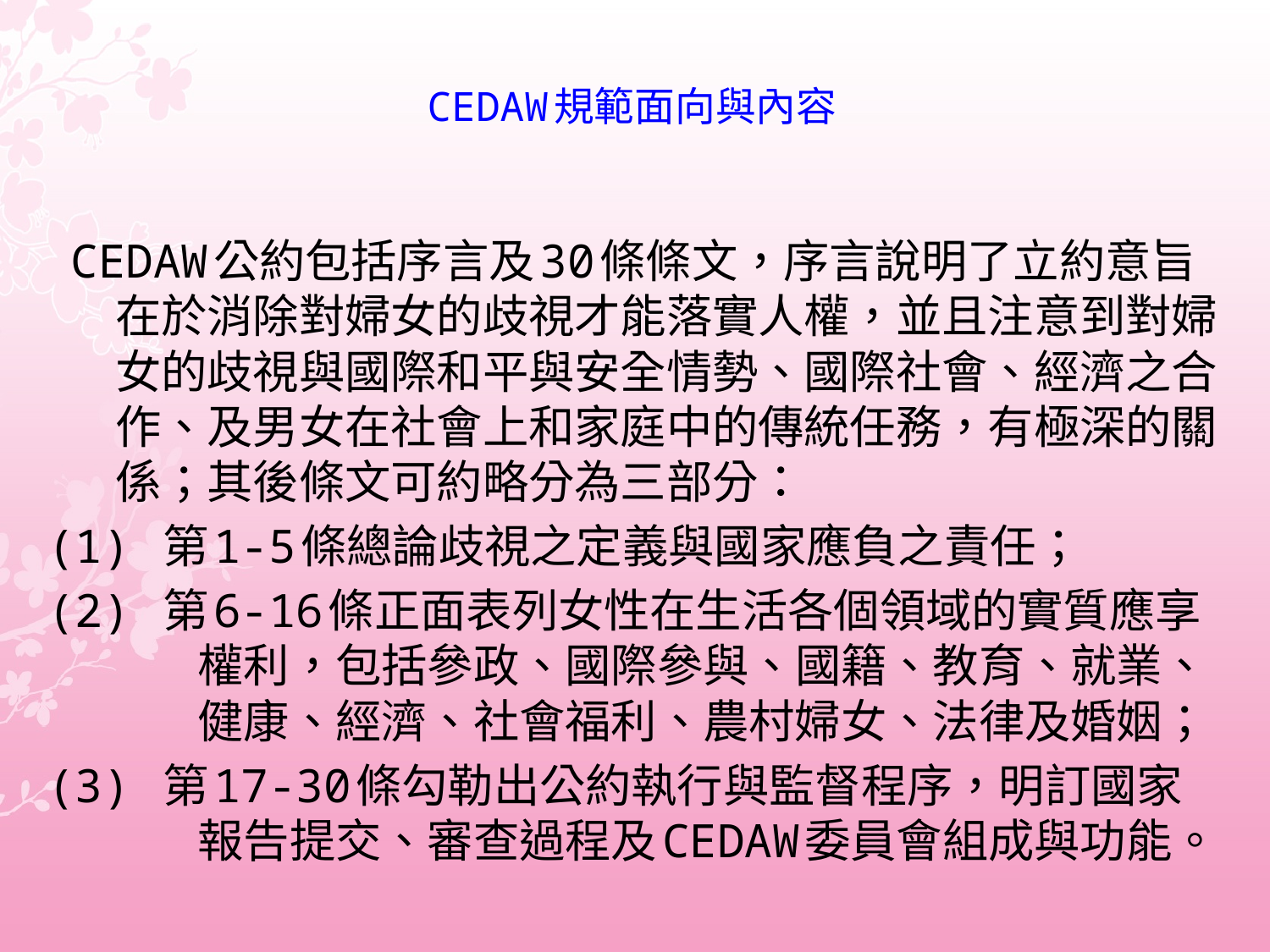

# CEDAW規範面向與內容

 CEDAW公約包括序言及30條條文，序言說明了立約意旨在於消除對婦女的歧視才能落實人權，並且注意到對婦女的歧視與國際和平與安全情勢、國際社會、經濟之合作、及男女在社會上和家庭中的傳統任務，有極深的關係；其後條文可約略分為三部分：
(1) 第1-5條總論歧視之定義與國家應負之責任；
(2) 第6-16條正面表列女性在生活各個領域的實質應享權利，包括參政、國際參與、國籍、教育、就業、健康、經濟、社會福利、農村婦女、法律及婚姻；
(3) 第17-30條勾勒出公約執行與監督程序，明訂國家報告提交、審查過程及CEDAW委員會組成與功能。